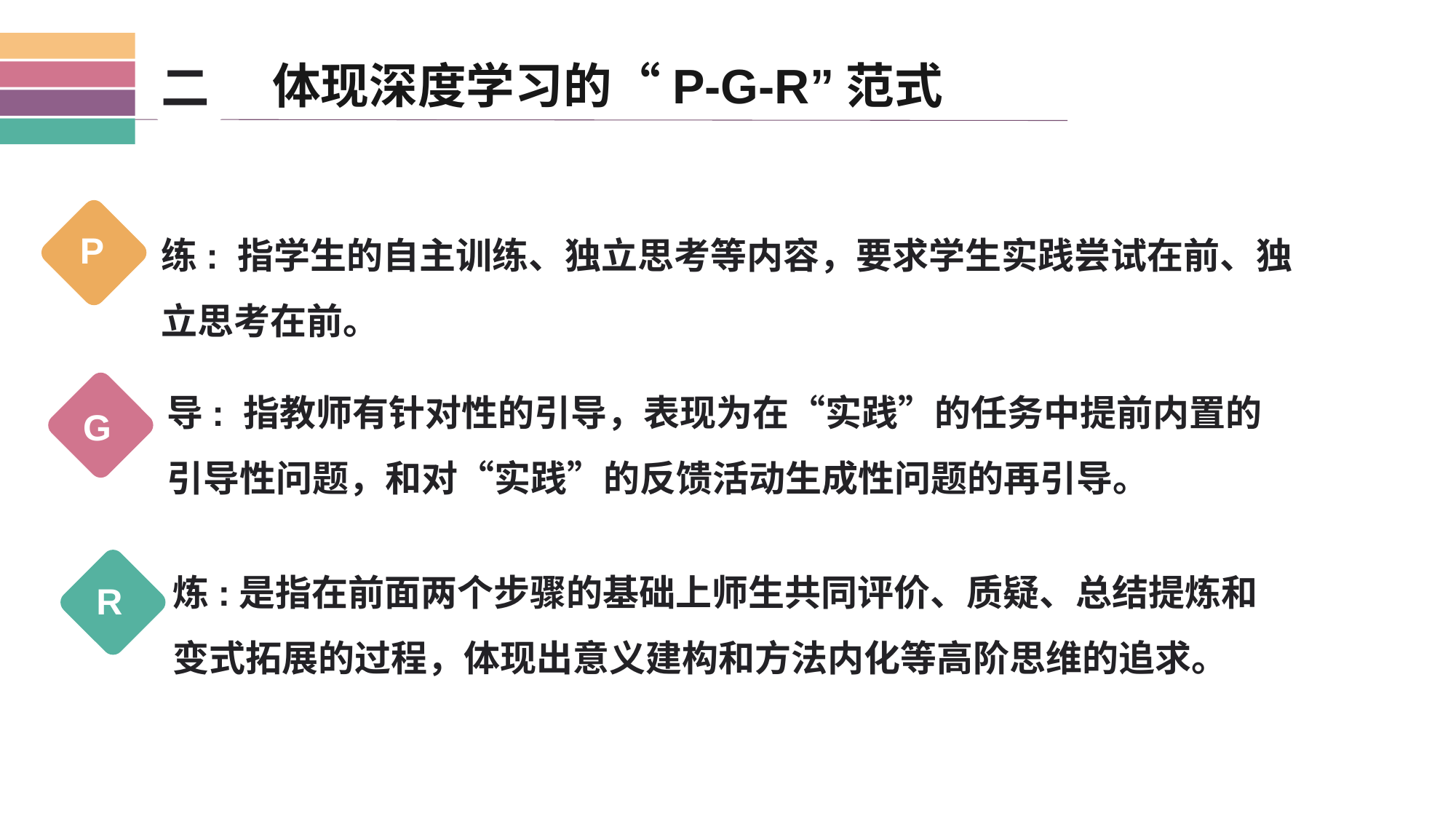

二
体现深度学习的“P-G-R”范式
练: 指学生的自主训练、独立思考等内容，要求学生实践尝试在前、独立思考在前。

P
导: 指教师有针对性的引导，表现为在“实践”的任务中提前内置的引导性问题，和对“实践”的反馈活动生成性问题的再引导。

G
炼:是指在前面两个步骤的基础上师生共同评价、质疑、总结提炼和变式拓展的过程，体现出意义建构和方法内化等高阶思维的追求。

R